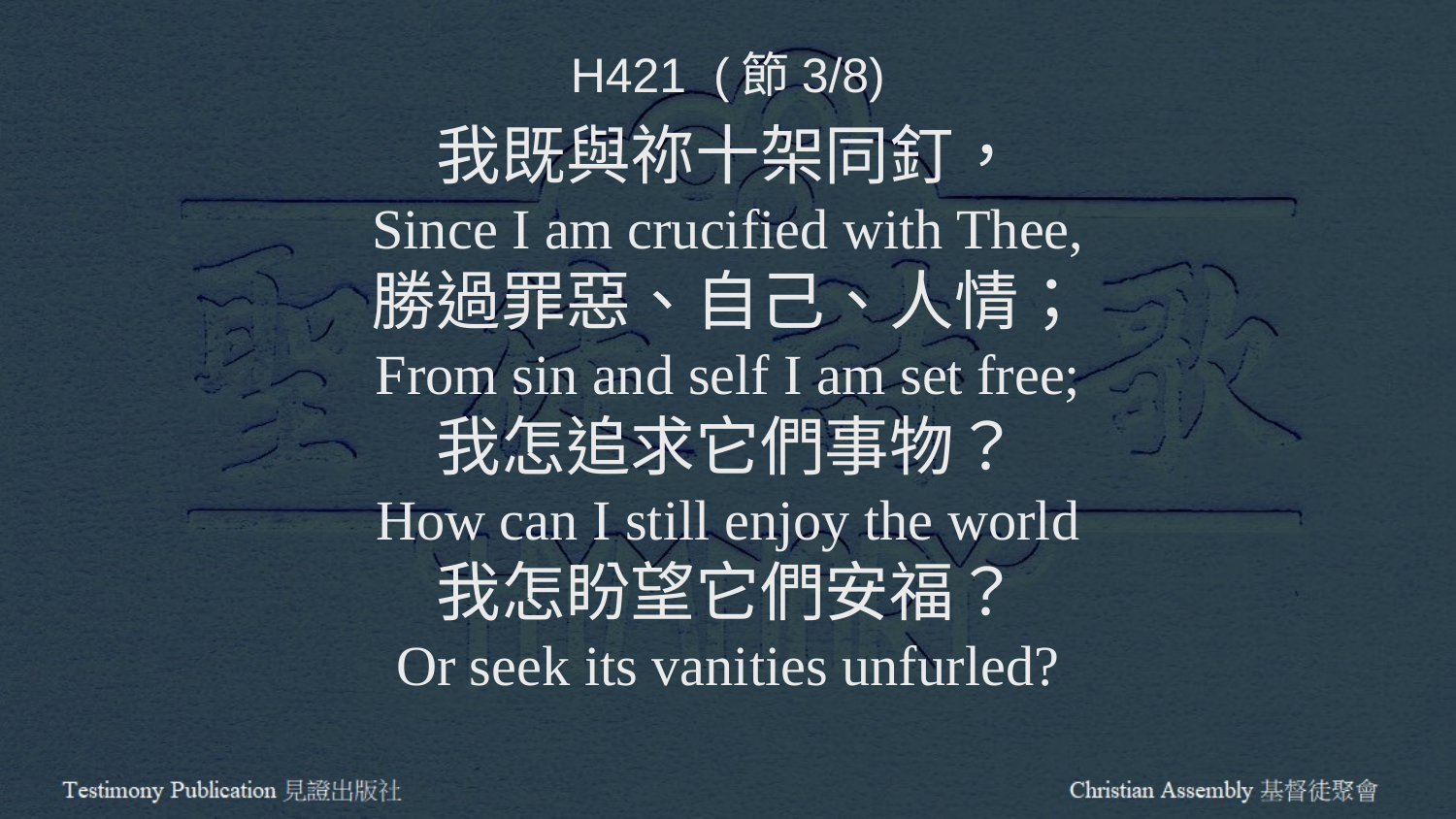

H421  (節3/8)
我既與祢十架同釘，
Since I am crucified with Thee,
勝過罪惡、自己、人情；
From sin and self I am set free;
我怎追求它們事物？
How can I still enjoy the world
我怎盼望它們安福？
Or seek its vanities unfurled?